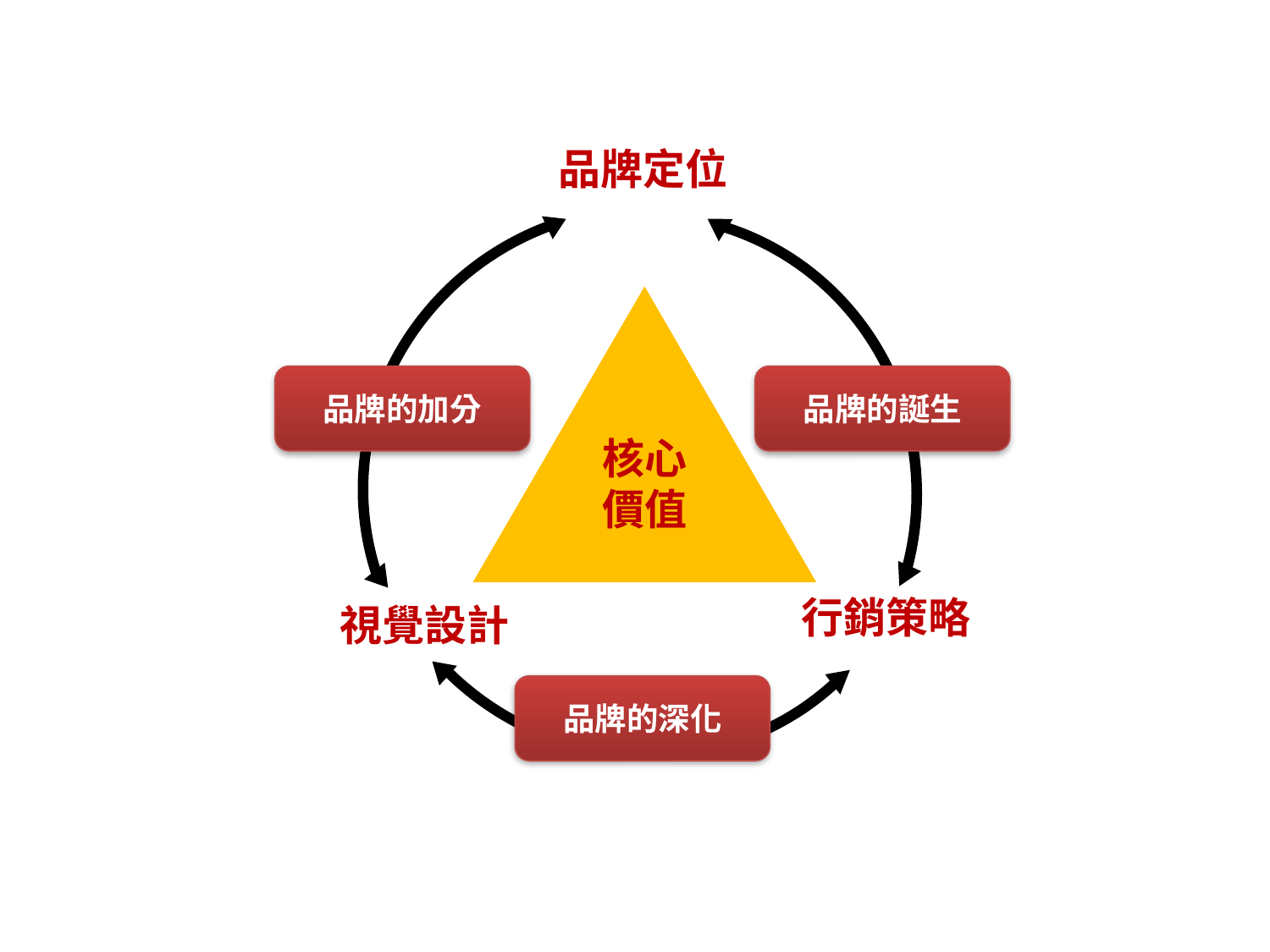

品牌定位

核心
價值

行銷策略
視覺設計

品牌的加分
品牌的誕生
品牌的深化